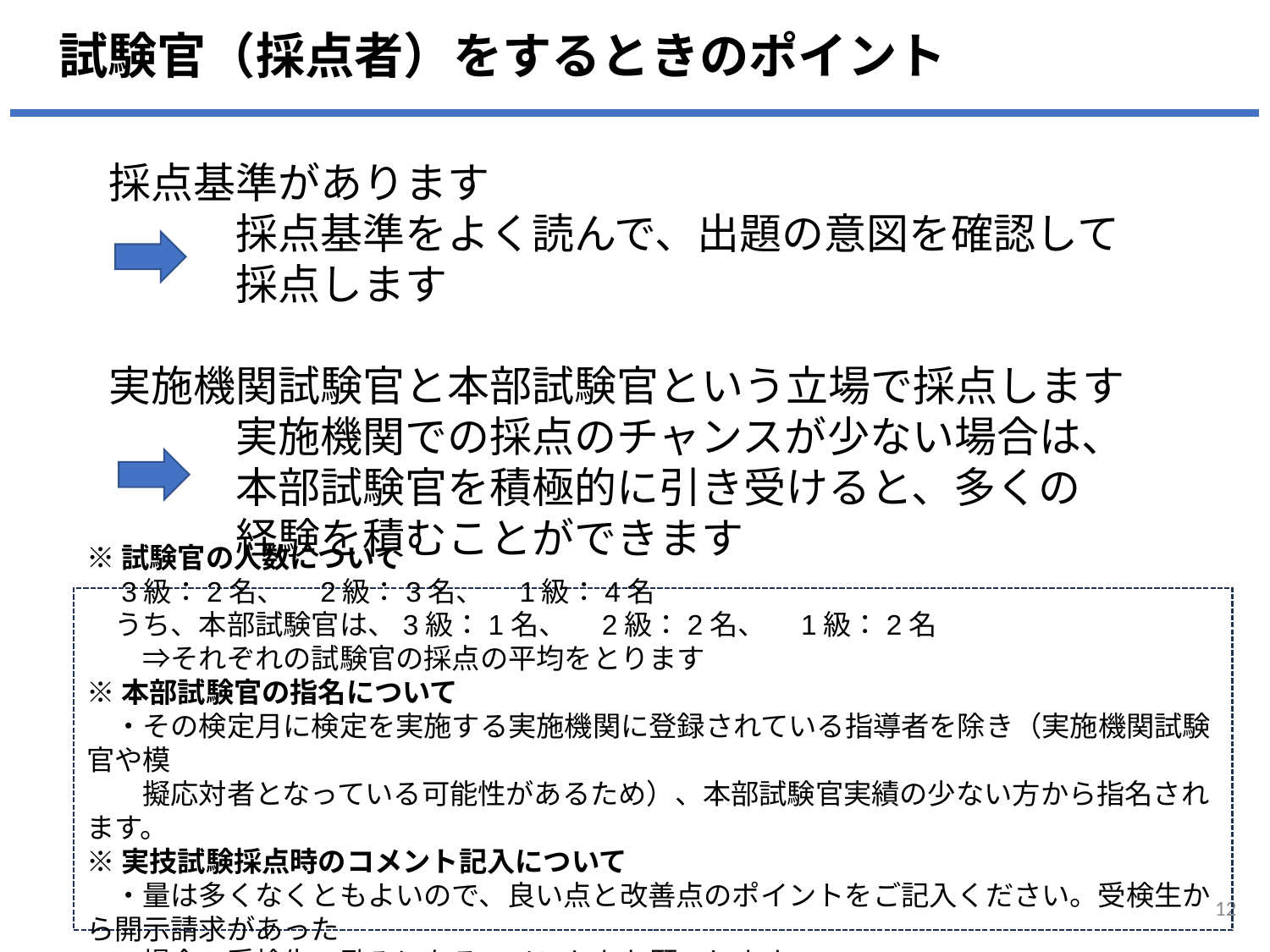

試験官（採点者）をするときのポイント
採点基準があります
　　　採点基準をよく読んで、出題の意図を確認して
　　　採点します

実施機関試験官と本部試験官という立場で採点します
　　　実施機関での採点のチャンスが少ない場合は、
　　　本部試験官を積極的に引き受けると、多くの
　　　経験を積むことができます

※試験官の人数について
　3級：2名、　2級：3名、　1級：4名
　うち、本部試験官は、3級：1名、　2級：2名、　1級：2名
　　⇒それぞれの試験官の採点の平均をとります
※本部試験官の指名について
　・その検定月に検定を実施する実施機関に登録されている指導者を除き（実施機関試験官や模
　　擬応対者となっている可能性があるため）、本部試験官実績の少ない方から指名されます。
※実技試験採点時のコメント記入について
　・量は多くなくともよいので、良い点と改善点のポイントをご記入ください。受検生から開示請求があった
　　場合、受検生の励みになるコメントをお願いします。
12